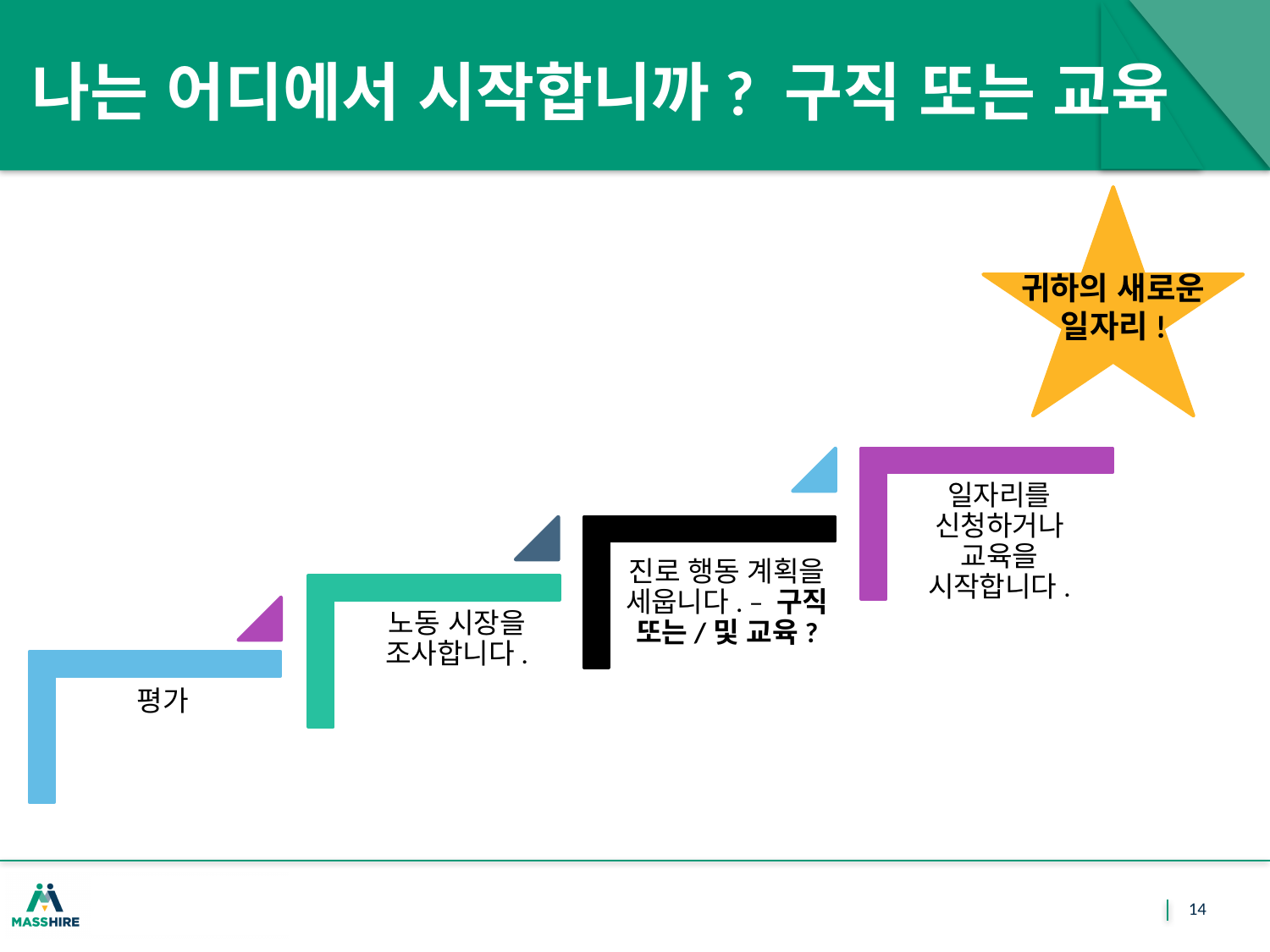

# 나는 어디에서 시작합니까? 구직 또는 교육

귀하의 새로운 일자리!
평가
진로 행동 계획을 세웁니다. – 구직 또는/및 교육?
노동 시장을 조사합니다.
일자리를 신청하거나 교육을 시작합니다.

14